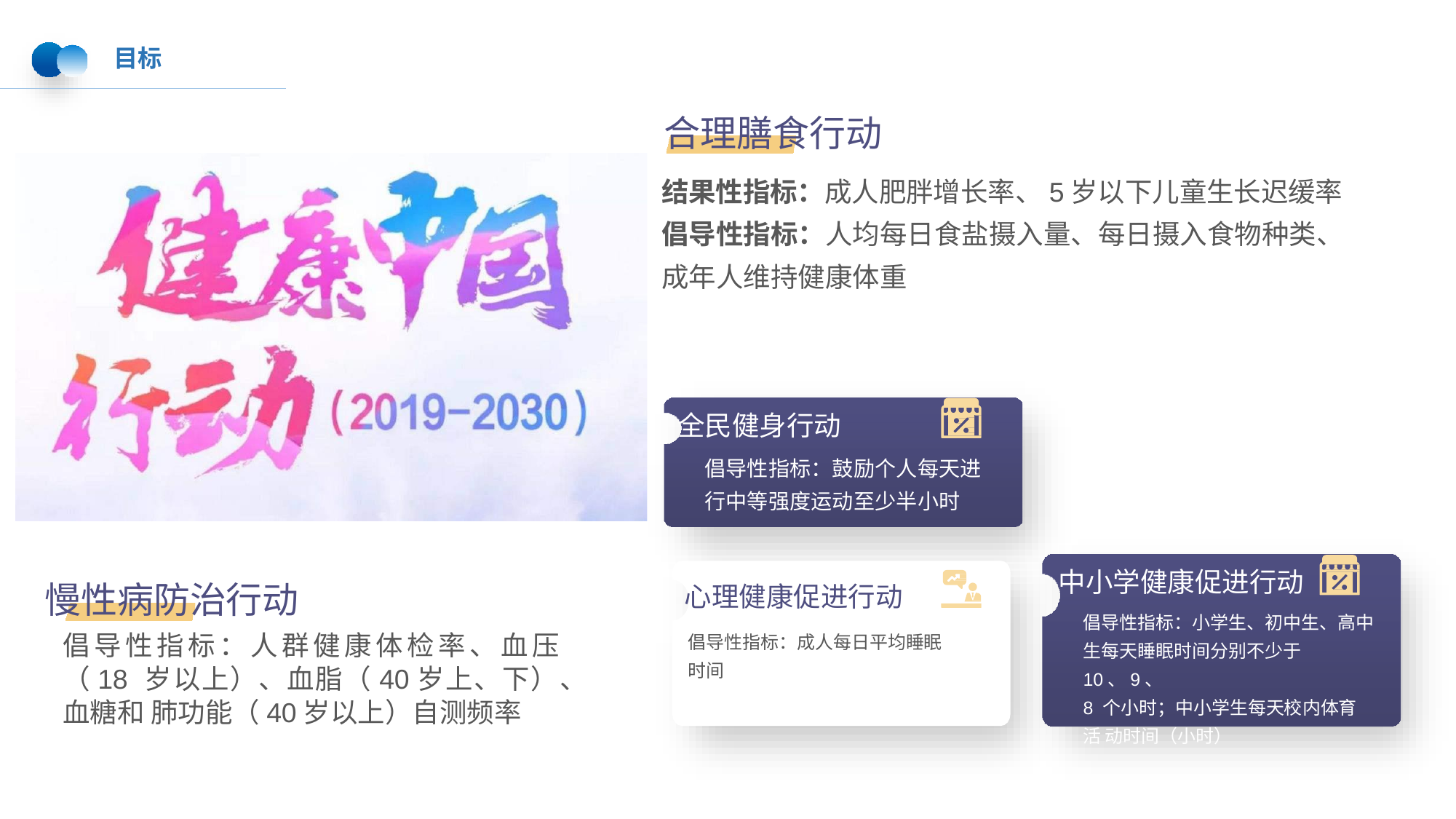

目标

# 合理膳食行动

结果性指标：成人肥胖增长率、5岁以下儿童生长迟缓率 倡导性指标：人均每日食盐摄入量、每日摄入食物种类、 成年人维持健康体重

全民健身行动
倡导性指标：鼓励个人每天进
行中等强度运动至少半小时

中小学健康促进行动
倡导性指标：小学生、初中生、高中 生每天睡眠时间分别不少于 10、9、
8 个小时；中小学生每天校内体育活 动时间（小时）
慢性病防治行动
倡导性指标：人群健康体检率、血压（18 岁以上）、血脂（40岁上、下）、血糖和 肺功能（40岁以上）自测频率

心理健康促进行动
倡导性指标：成人每日平均睡眠 时间